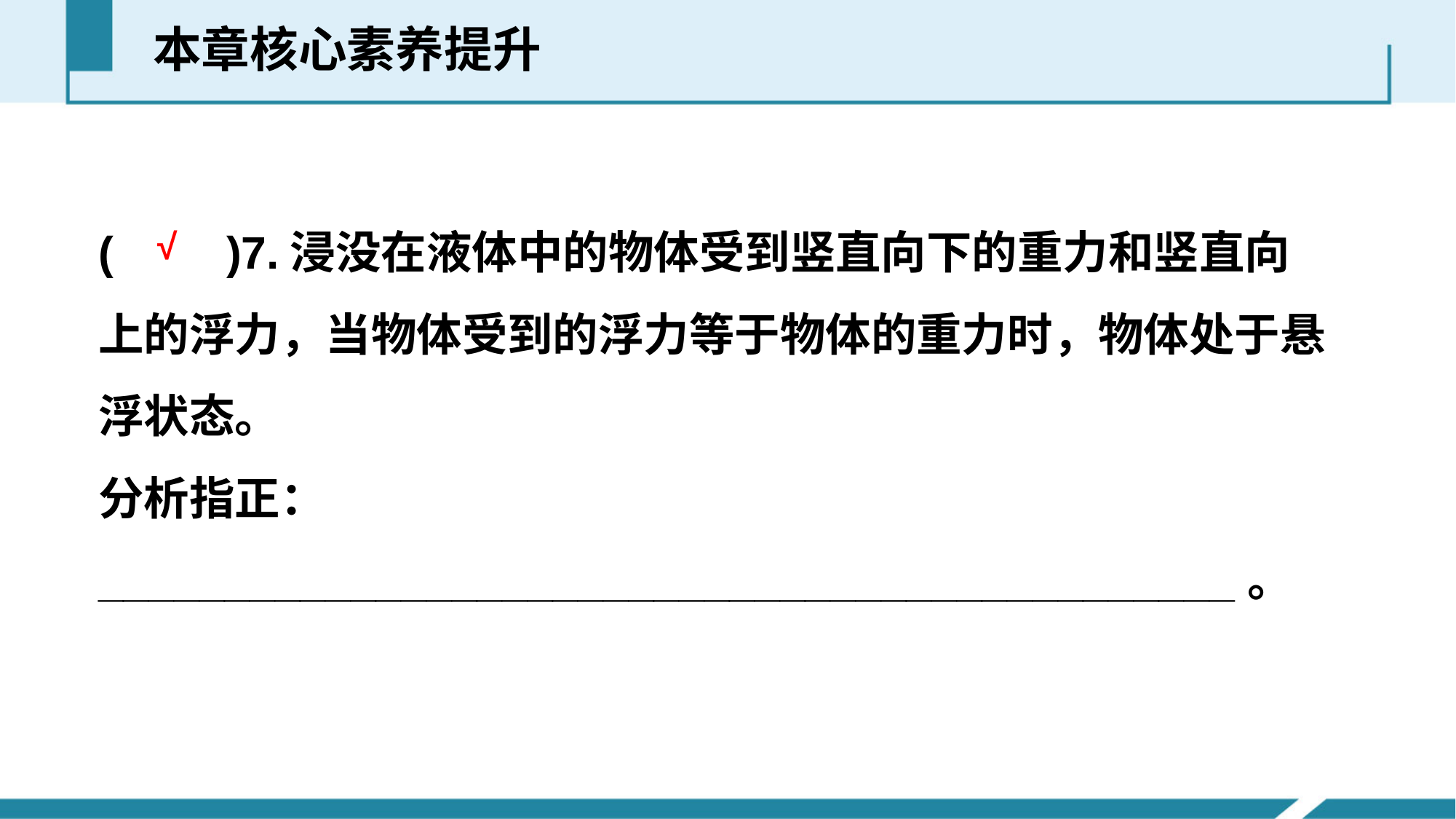

本章核心素养提升
(　　)7.浸没在液体中的物体受到竖直向下的重力和竖直向上的浮力，当物体受到的浮力等于物体的重力时，物体处于悬浮状态。
分析指正：_____________________________________________。
√